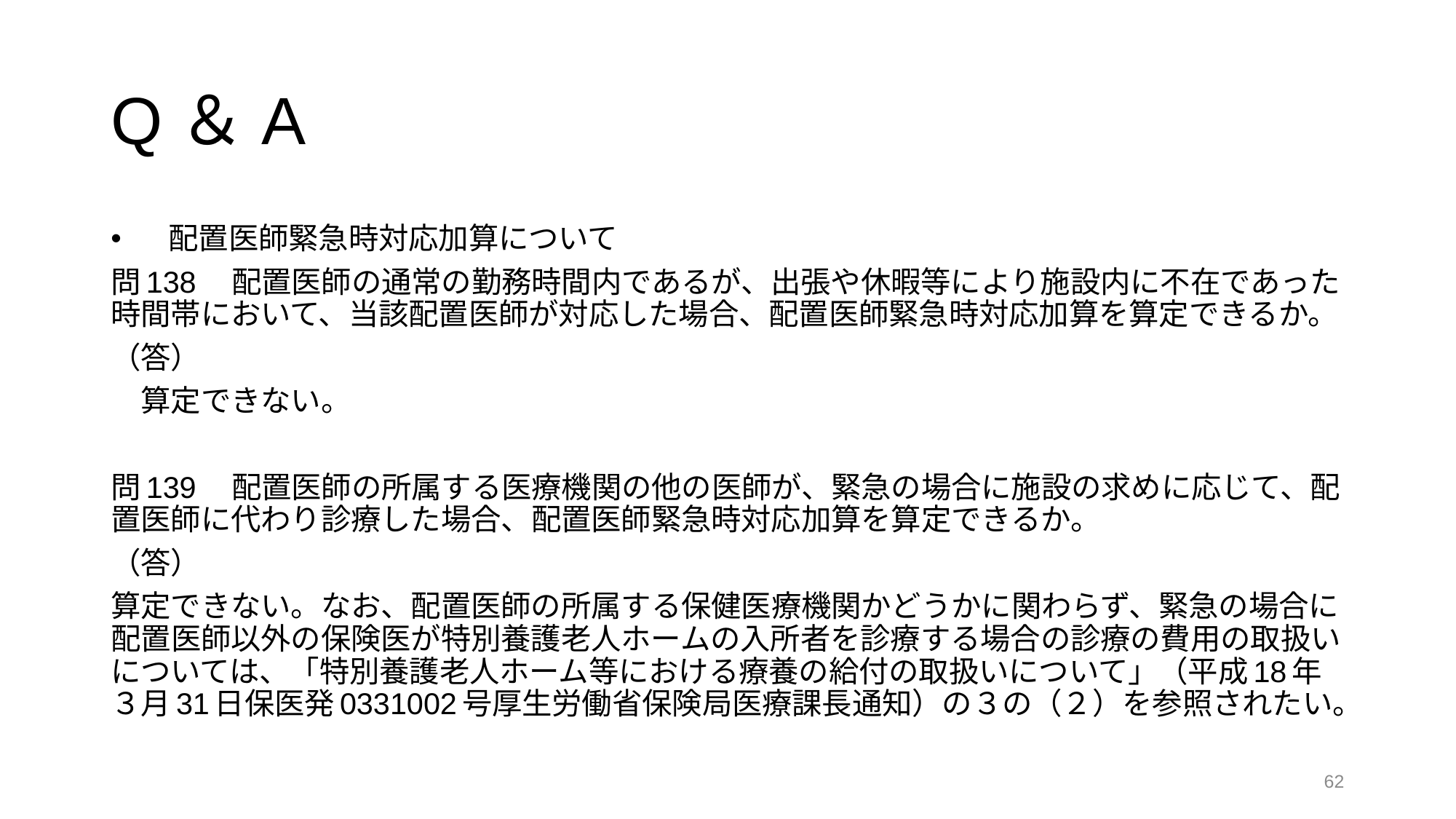

# Q＆A
　配置医師緊急時対応加算について
問138　配置医師の通常の勤務時間内であるが、出張や休暇等により施設内に不在であった時間帯において、当該配置医師が対応した場合、配置医師緊急時対応加算を算定できるか。
（答）
　算定できない。

問139　配置医師の所属する医療機関の他の医師が、緊急の場合に施設の求めに応じて、配置医師に代わり診療した場合、配置医師緊急時対応加算を算定できるか。
（答）
算定できない。なお、配置医師の所属する保健医療機関かどうかに関わらず、緊急の場合に配置医師以外の保険医が特別養護老人ホームの入所者を診療する場合の診療の費用の取扱いについては、「特別養護老人ホーム等における療養の給付の取扱いについて」（平成18年３月31日保医発0331002号厚生労働省保険局医療課長通知）の３の（２）を参照されたい。

62